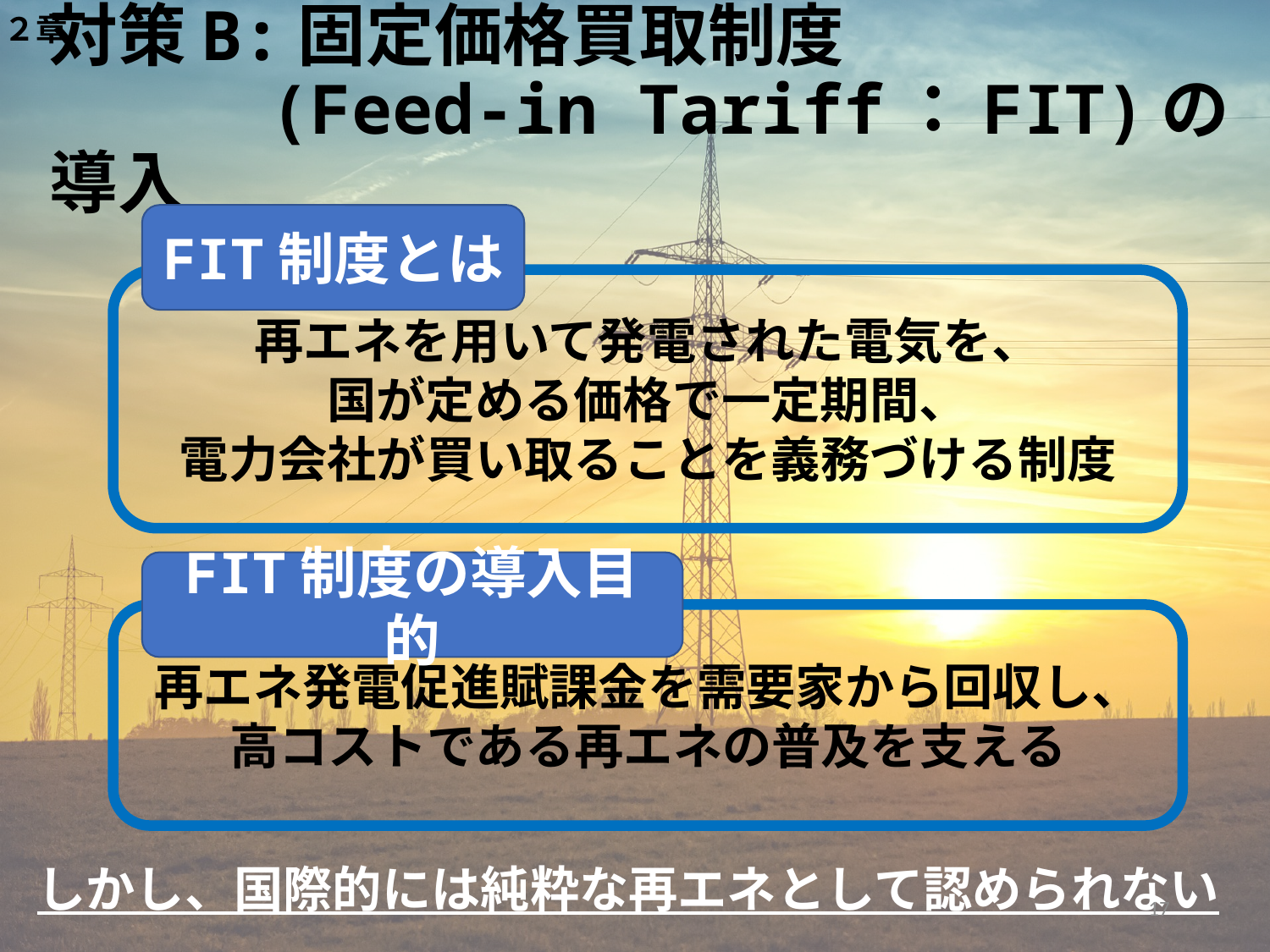

# 対策B:固定価格買取制度 　　　(Feed-in Tariff：FIT)の導入
２章
FIT制度とは
再エネを用いて発電された電気を、
国が定める価格で一定期間、
電力会社が買い取ることを義務づける制度
FIT制度の導入目的
再エネ発電促進賦課金を需要家から回収し、高コストである再エネの普及を支える

しかし、国際的には純粋な再エネとして認められない

17